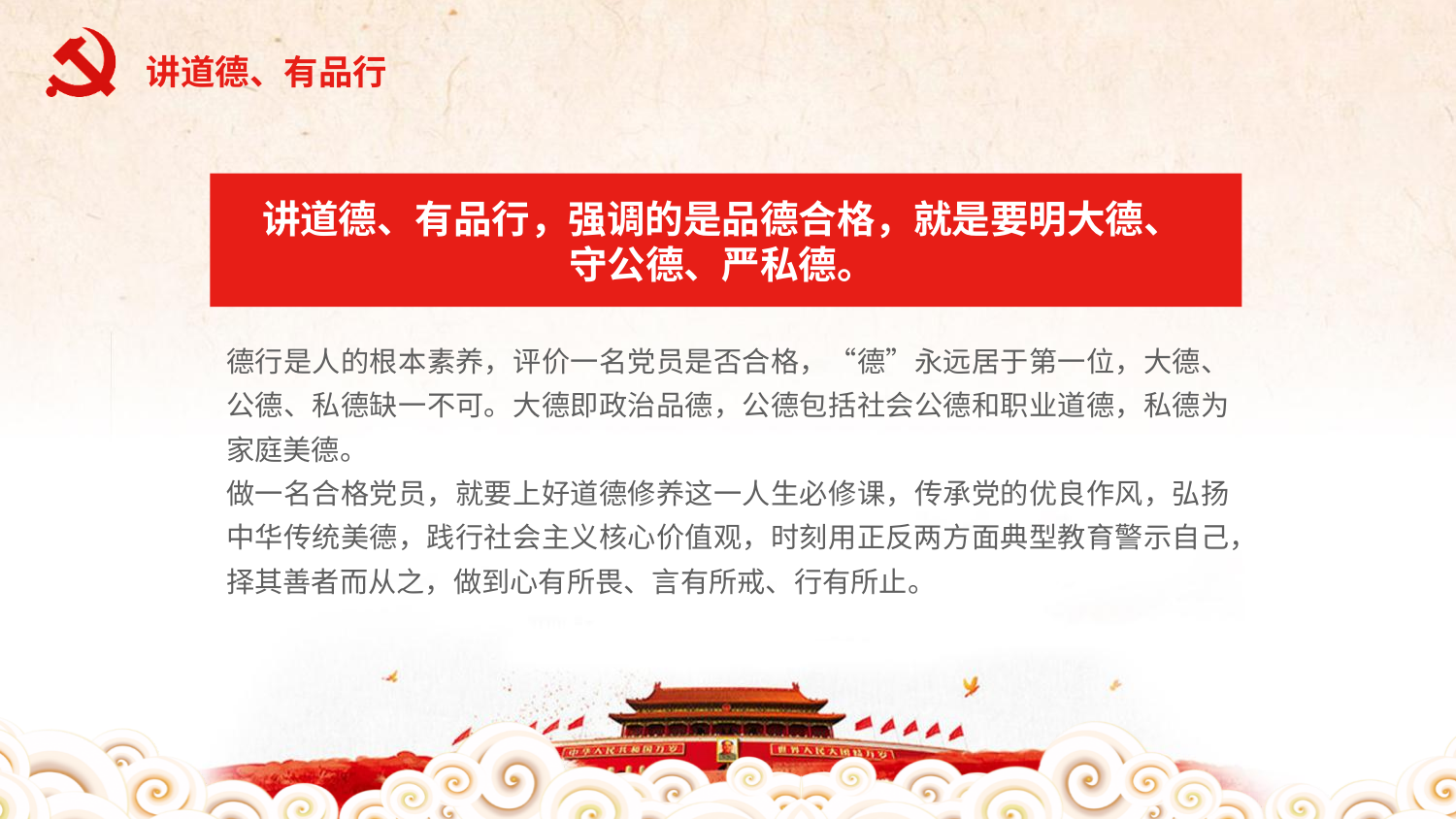

讲道德、有品行

讲道德、有品行，强调的是品德合格，就是要明大德、守公德、严私德。
德行是人的根本素养，评价一名党员是否合格，“德”永远居于第一位，大德、公德、私德缺一不可。大德即政治品德，公德包括社会公德和职业道德，私德为家庭美德。
做一名合格党员，就要上好道德修养这一人生必修课，传承党的优良作风，弘扬中华传统美德，践行社会主义核心价值观，时刻用正反两方面典型教育警示自己，择其善者而从之，做到心有所畏、言有所戒、行有所止。
字符延长可删除